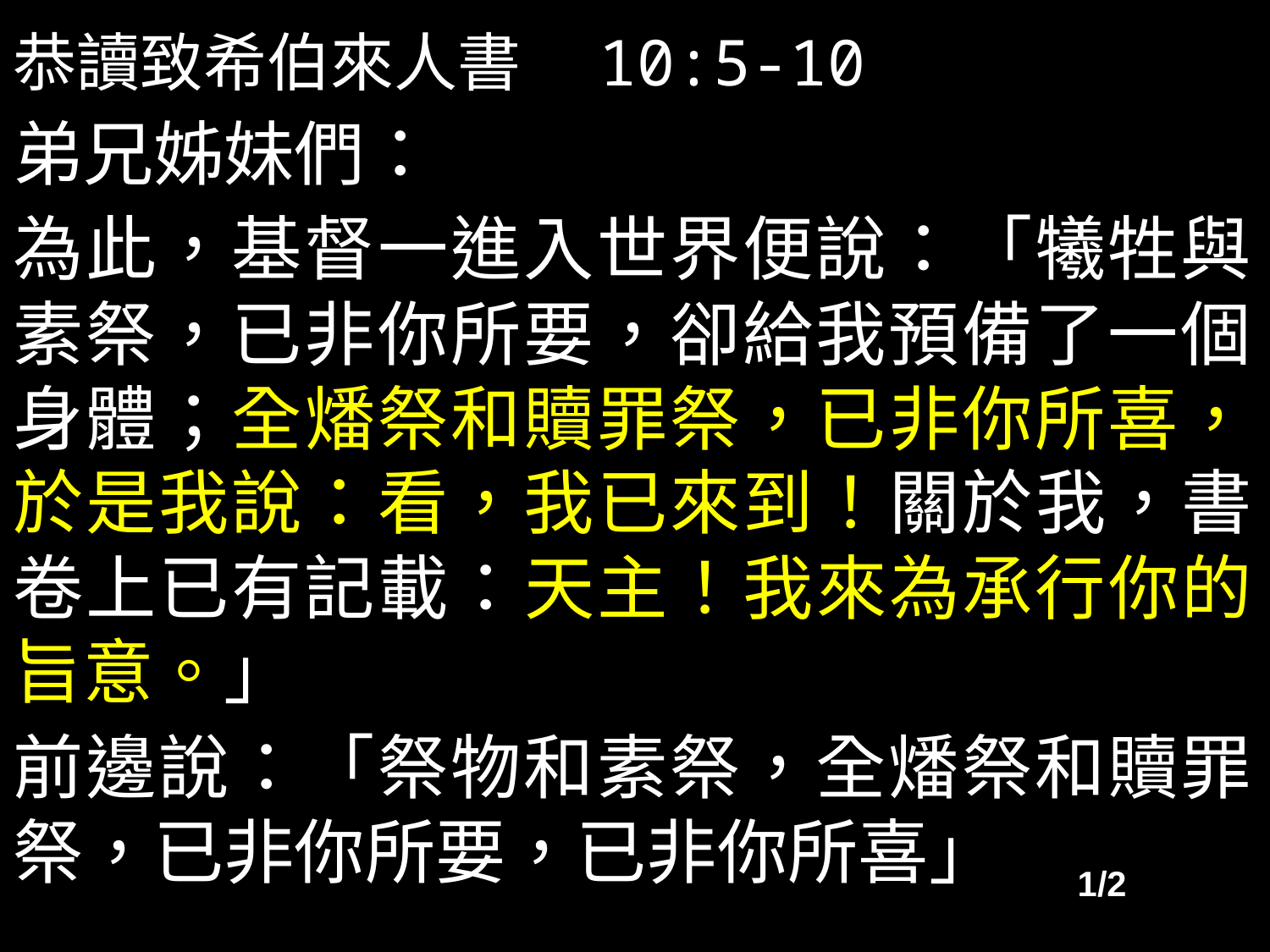

恭讀致希伯來人書　10:5-10
弟兄姊妹們：
為此，基督一進入世界便說：「犧牲與素祭，已非你所要，卻給我預備了一個身體；全燔祭和贖罪祭，已非你所喜，於是我說：看，我已來到！關於我，書卷上已有記載：天主！我來為承行你的旨意。」
前邊說：「祭物和素祭，全燔祭和贖罪祭，已非你所要，已非你所喜」
1/2